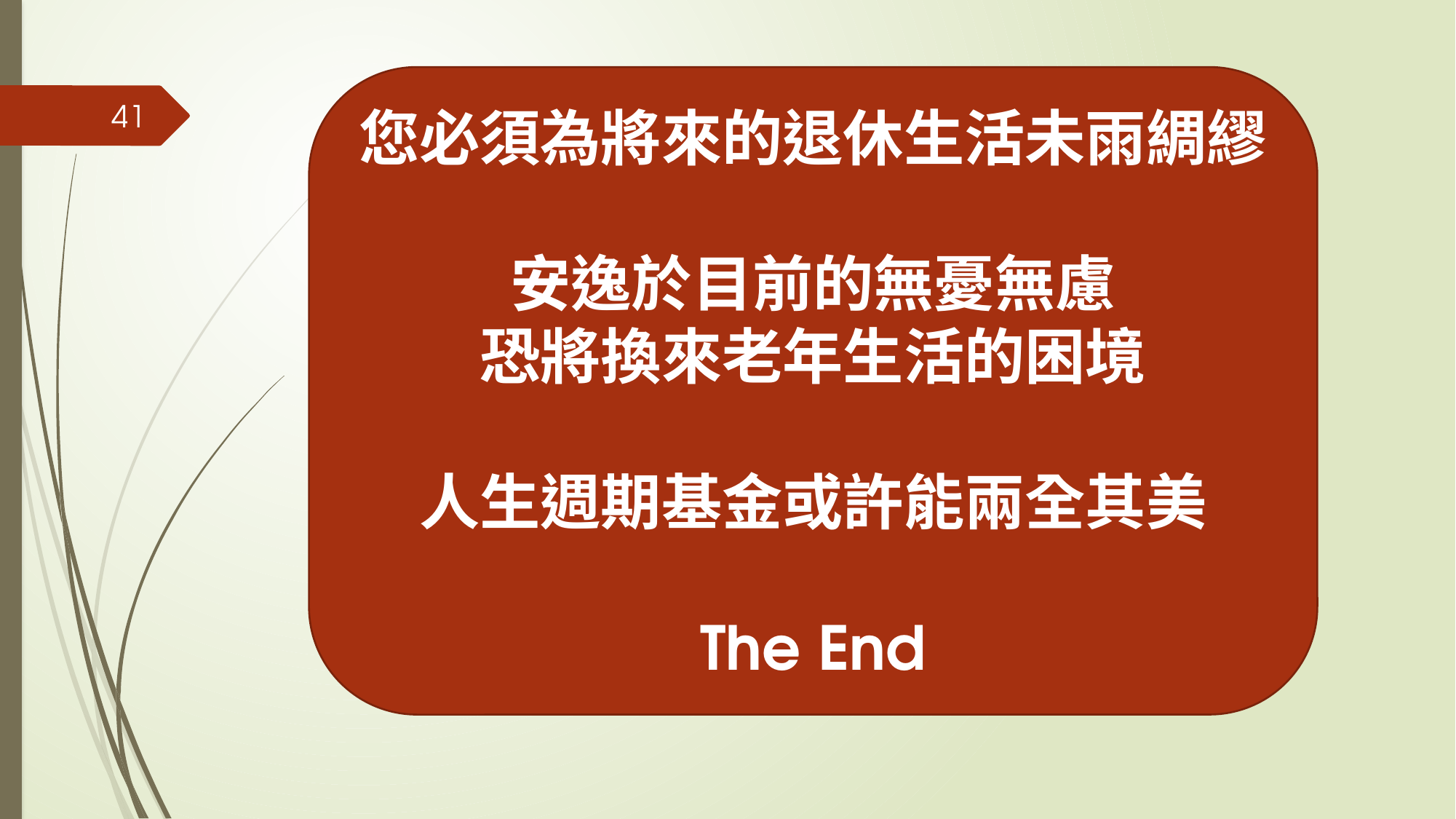

您必須為將來的退休生活未雨綢繆

安逸於目前的無憂無慮
恐將換來老年生活的困境

人生週期基金或許能兩全其美

The End
41